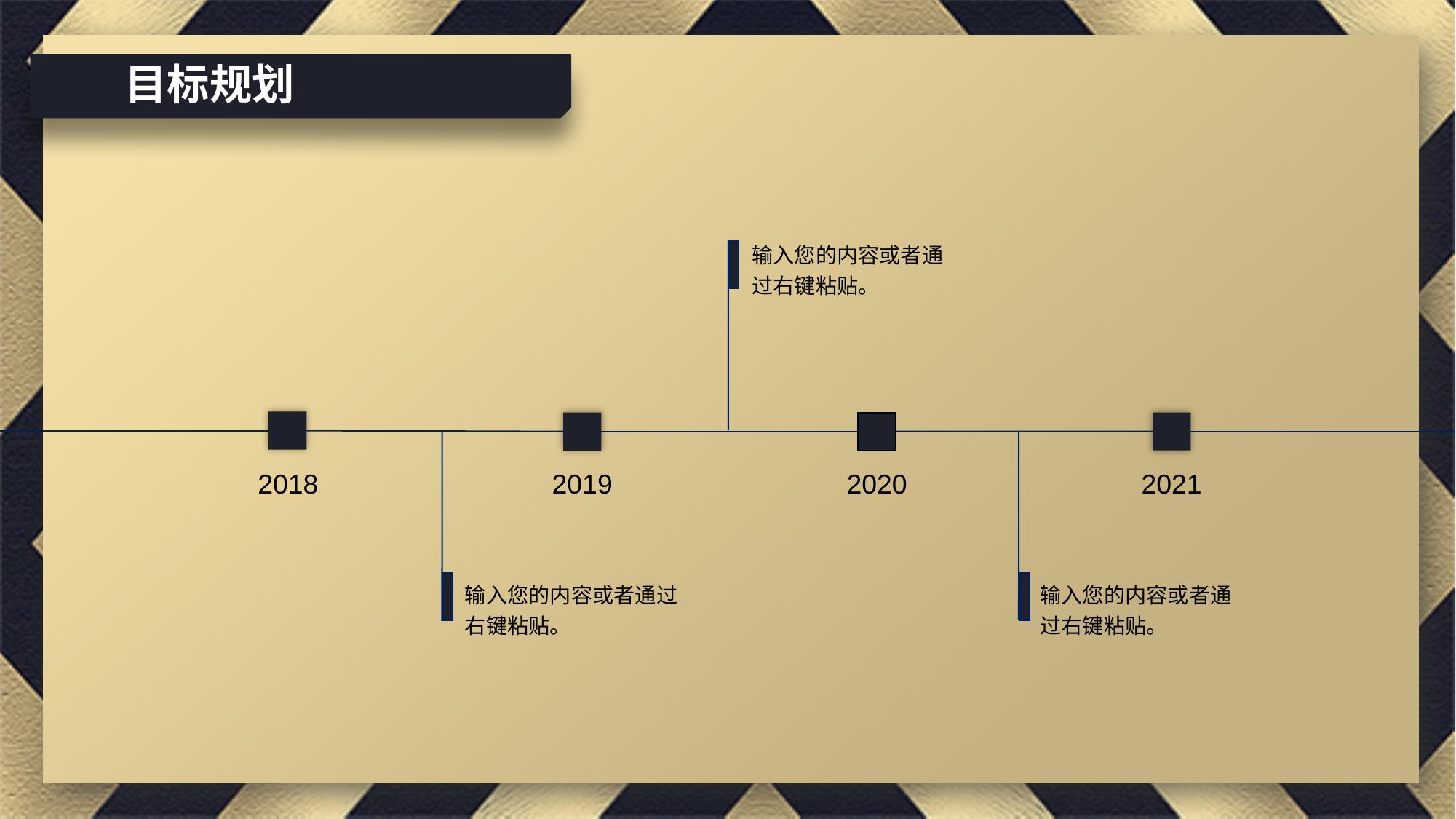

目标规划
输入您的内容或者通过右键粘贴。

2018

2020
2021
输入您的内容或者通过右键粘贴。

2019
输入您的内容或者通过右键粘贴。